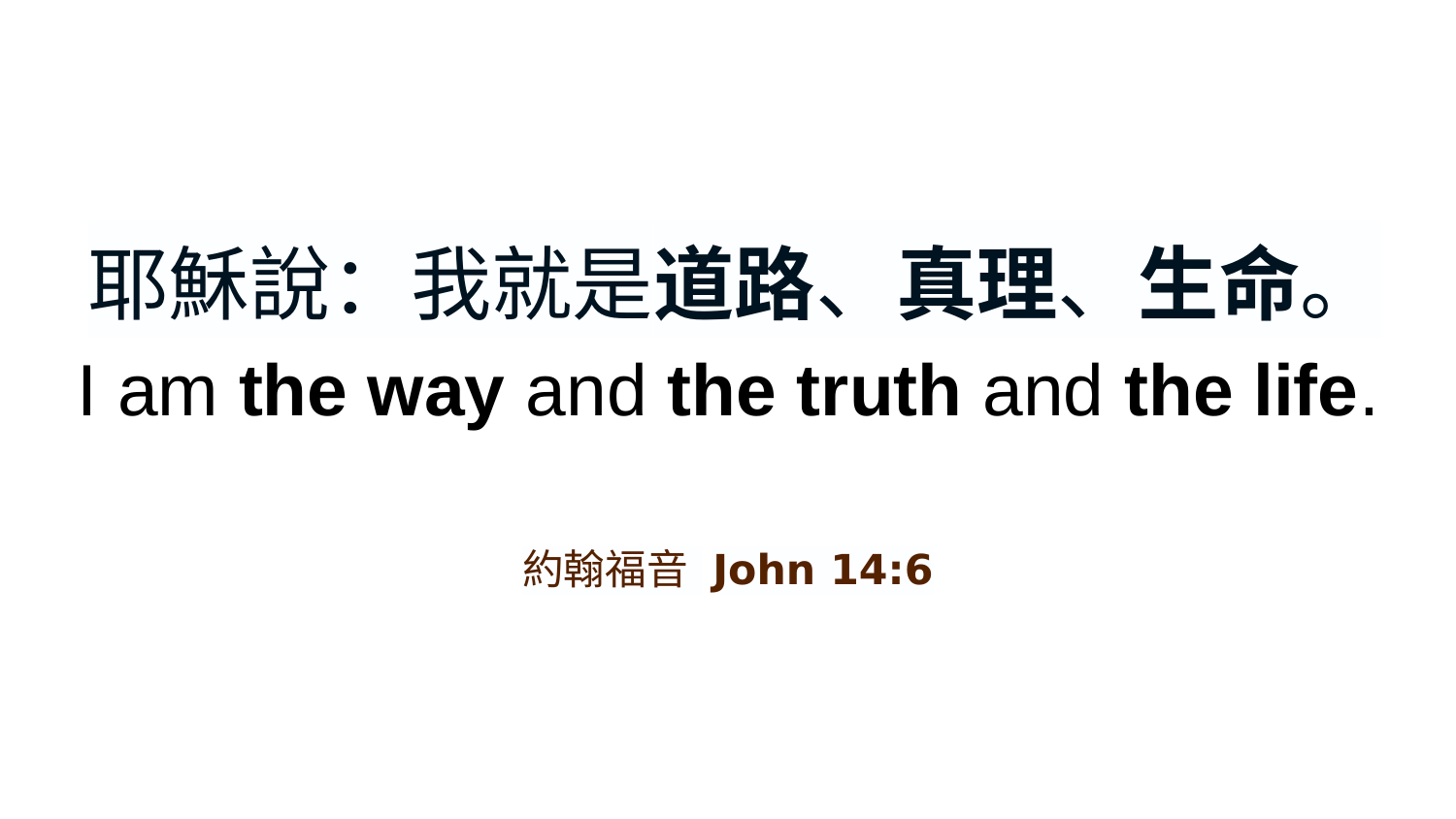

# 耶穌說：我就是道路、真理、生命。
I am the way and the truth and the life.
約翰福音 John 14:6